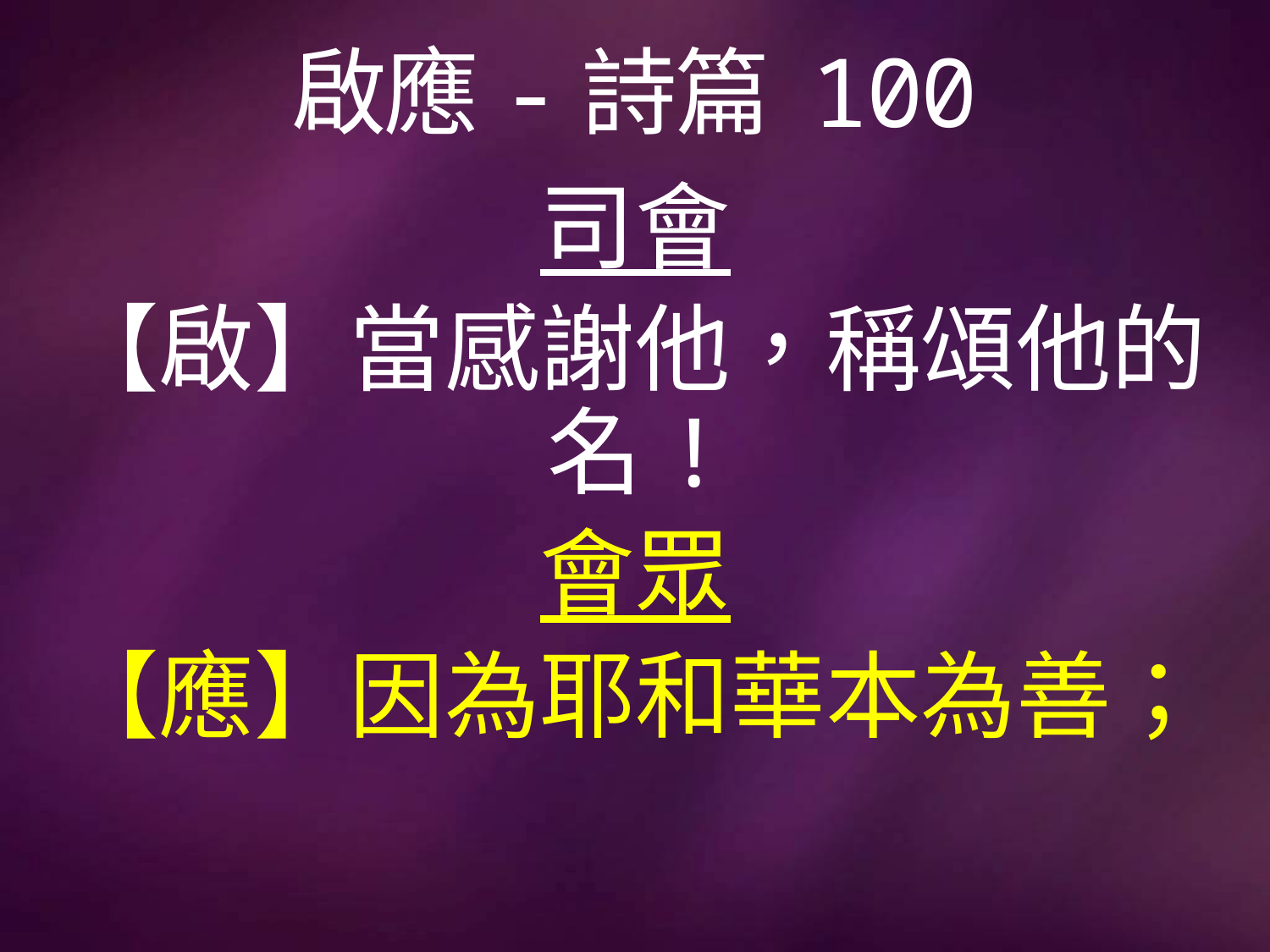

# 啟應-詩篇 100
司會
【啟】當感謝他，稱頌他的名!
會眾
【應】因為耶和華本為善；